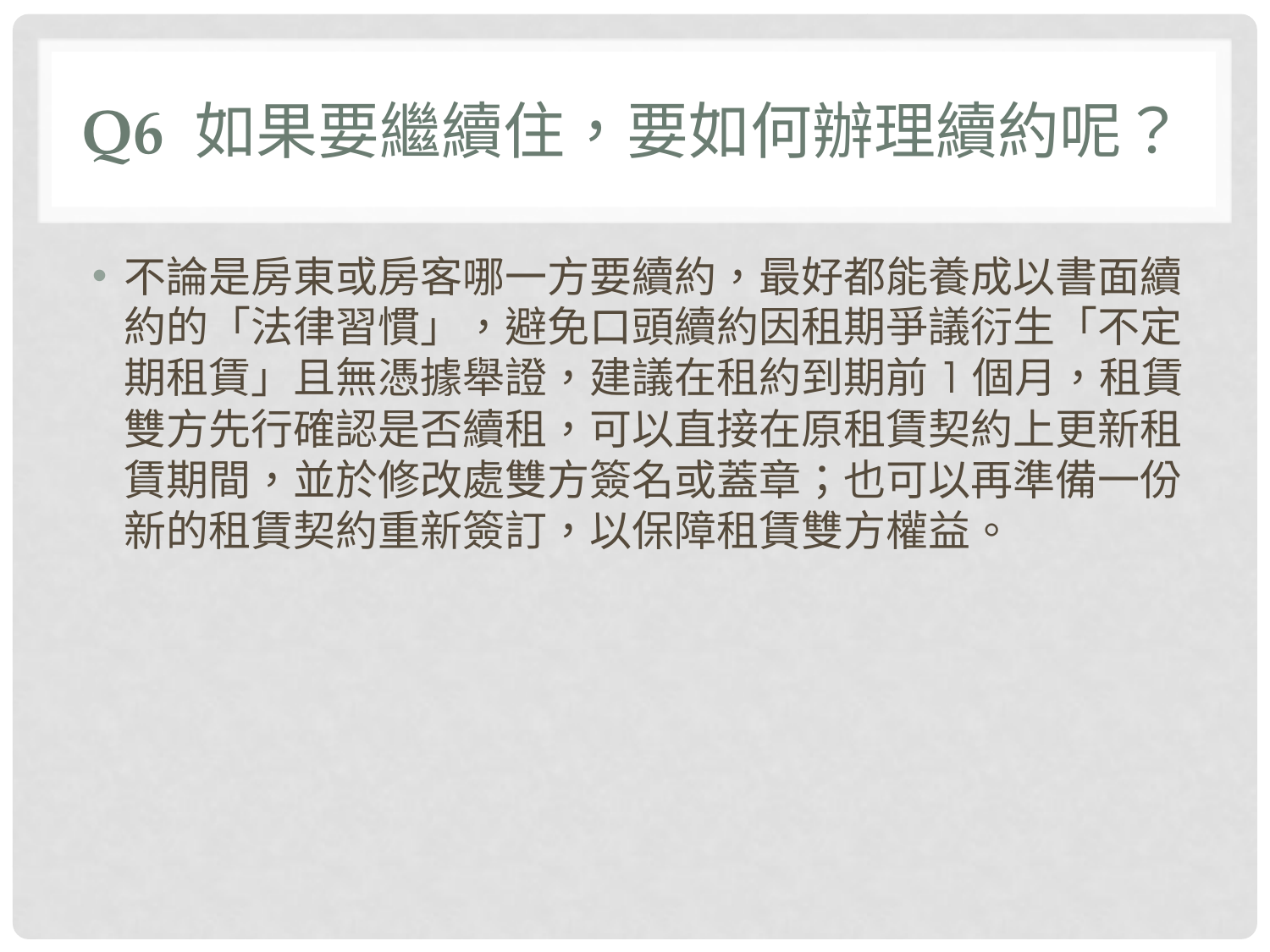

# q6 如果要繼續住，要如何辦理續約呢？
不論是房東或房客哪一方要續約，最好都能養成以書面續約的「法律習慣」，避免口頭續約因租期爭議衍生「不定期租賃」且無憑據舉證，建議在租約到期前1個月，租賃雙方先行確認是否續租，可以直接在原租賃契約上更新租賃期間，並於修改處雙方簽名或蓋章；也可以再準備一份新的租賃契約重新簽訂，以保障租賃雙方權益。